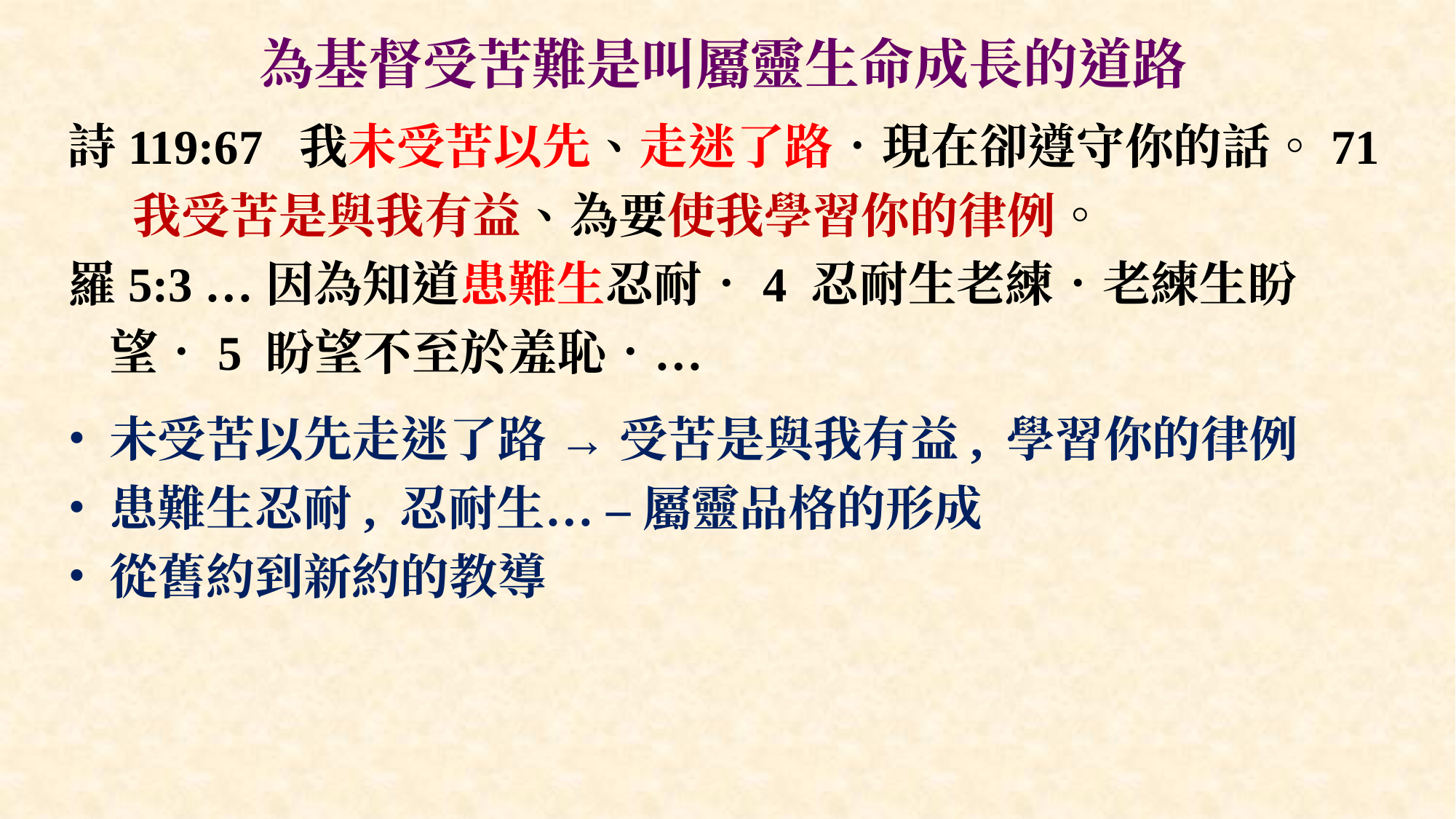

# 為基督受苦難是叫屬靈生命成長的道路
詩119:67  我未受苦以先、走迷了路．現在卻遵守你的話。71  我受苦是與我有益、為要使我學習你的律例。
羅5:3 …因為知道患難生忍耐．4 忍耐生老練．老練生盼望．5 盼望不至於羞恥．…
未受苦以先走迷了路 → 受苦是與我有益, 學習你的律例
患難生忍耐, 忍耐生… – 屬靈品格的形成
從舊約到新約的教導